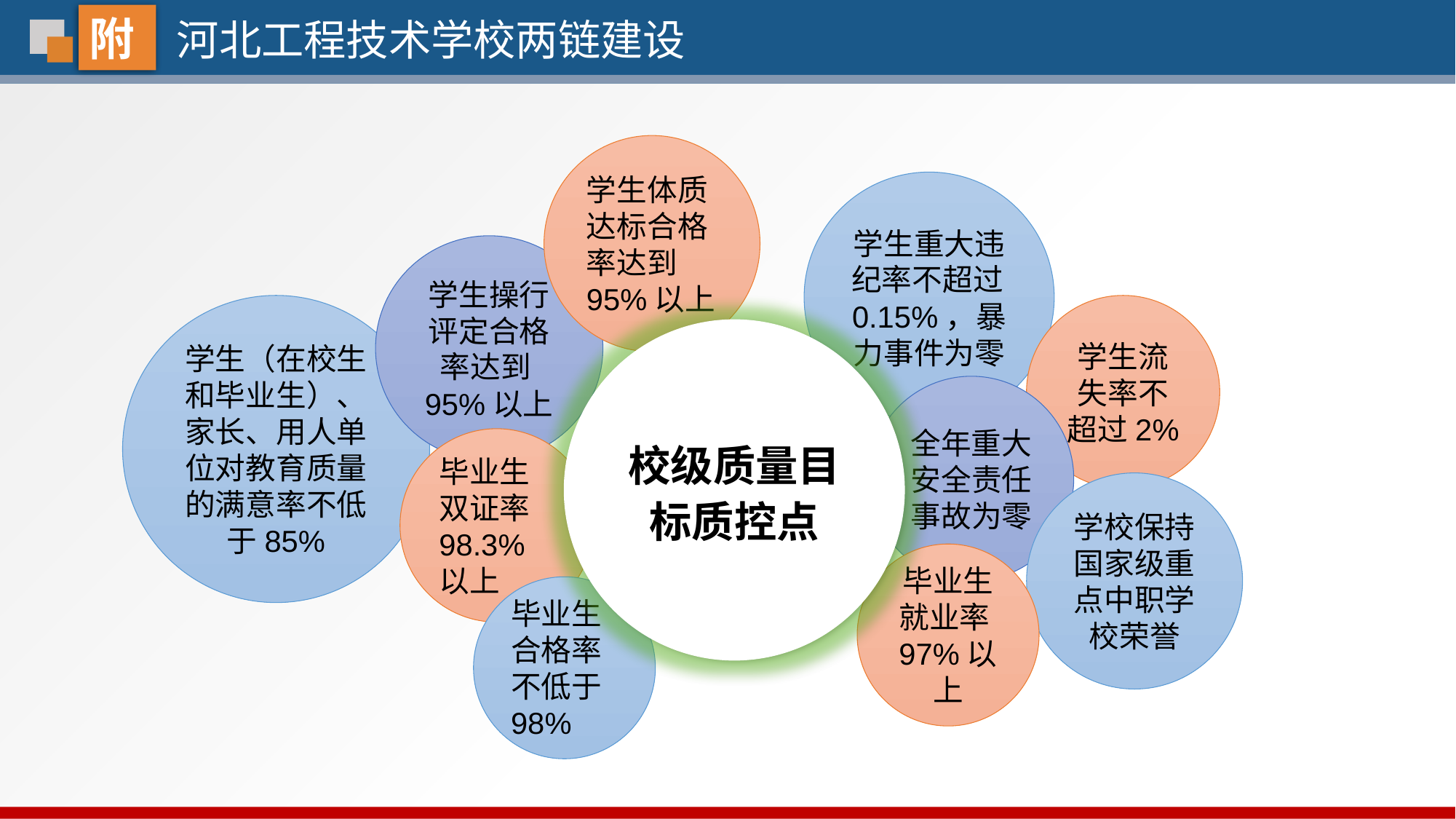

附
河北工程技术学校两链建设

学生体质达标合格率达到95%以上
学生重大违纪率不超过0.15%，暴力事件为零
学生操行评定合格率达到95%以上
学生流失率不超过2%
学生（在校生和毕业生）、家长、用人单位对教育质量的满意率不低于85%
校级质量目标质控点
全年重大安全责任事故为零
毕业生双证率98.3%以上
学校保持国家级重点中职学校荣誉
毕业生就业率97%以上
毕业生合格率不低于98%